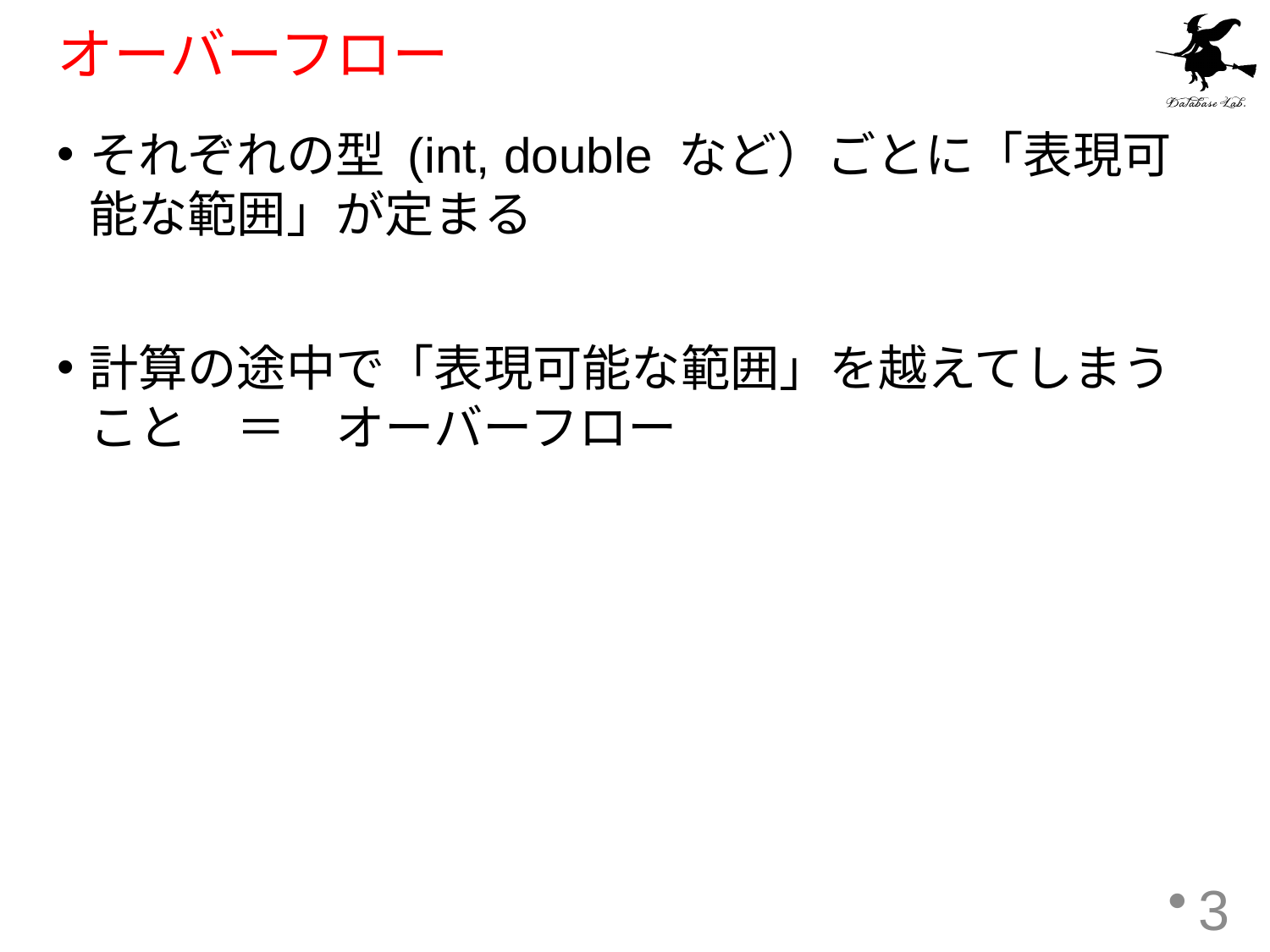

# オーバーフロー
それぞれの型 (int, double など）ごとに「表現可能な範囲」が定まる

計算の途中で「表現可能な範囲」を越えてしまうこと　＝　オーバーフロー

3